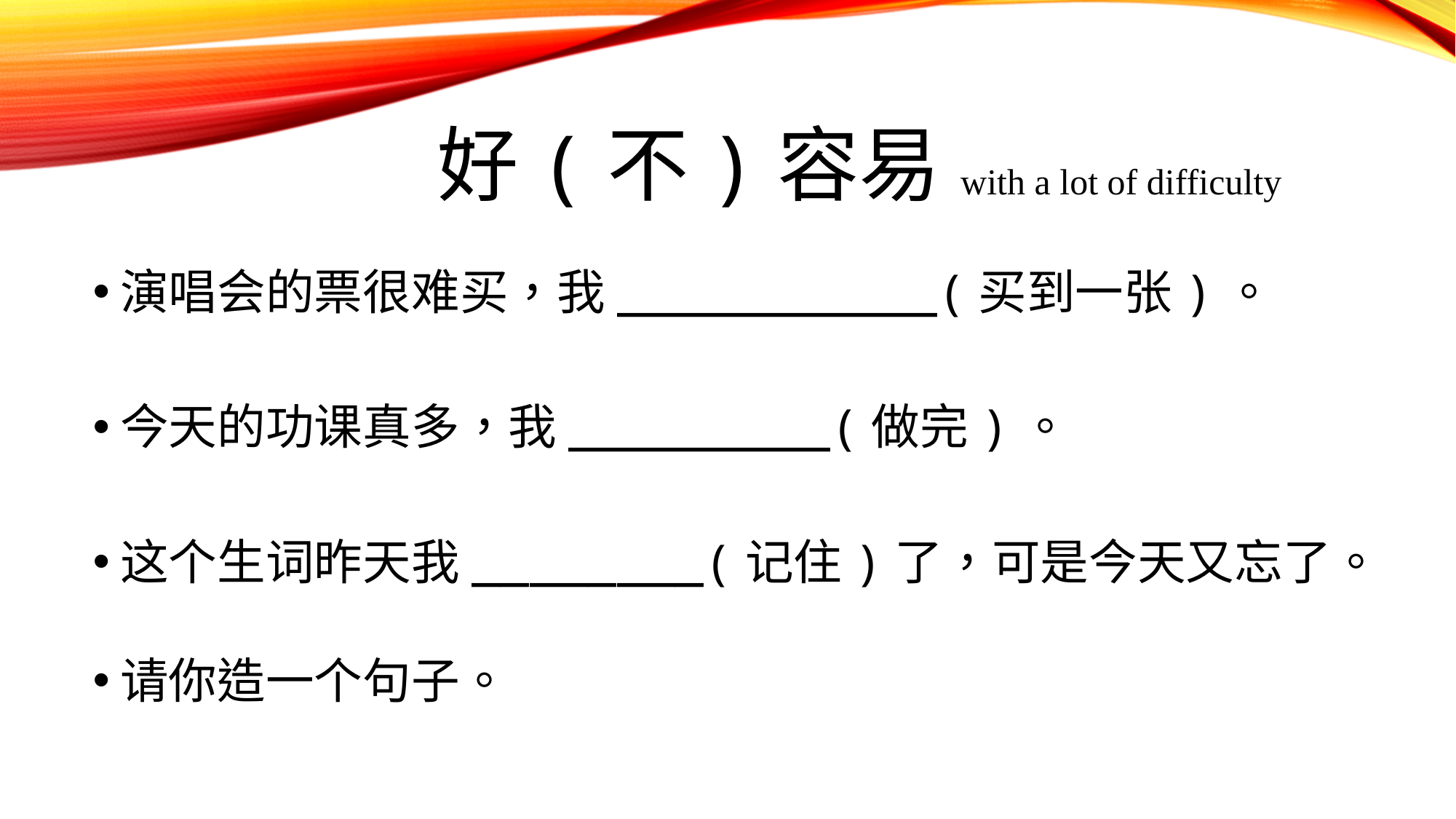

# 好(不)容易with a lot of difficulty
演唱会的票很难买，我___________(买到一张)。

今天的功课真多，我_________(做完)。

这个生词昨天我________(记住)了，可是今天又忘了。

请你造一个句子。